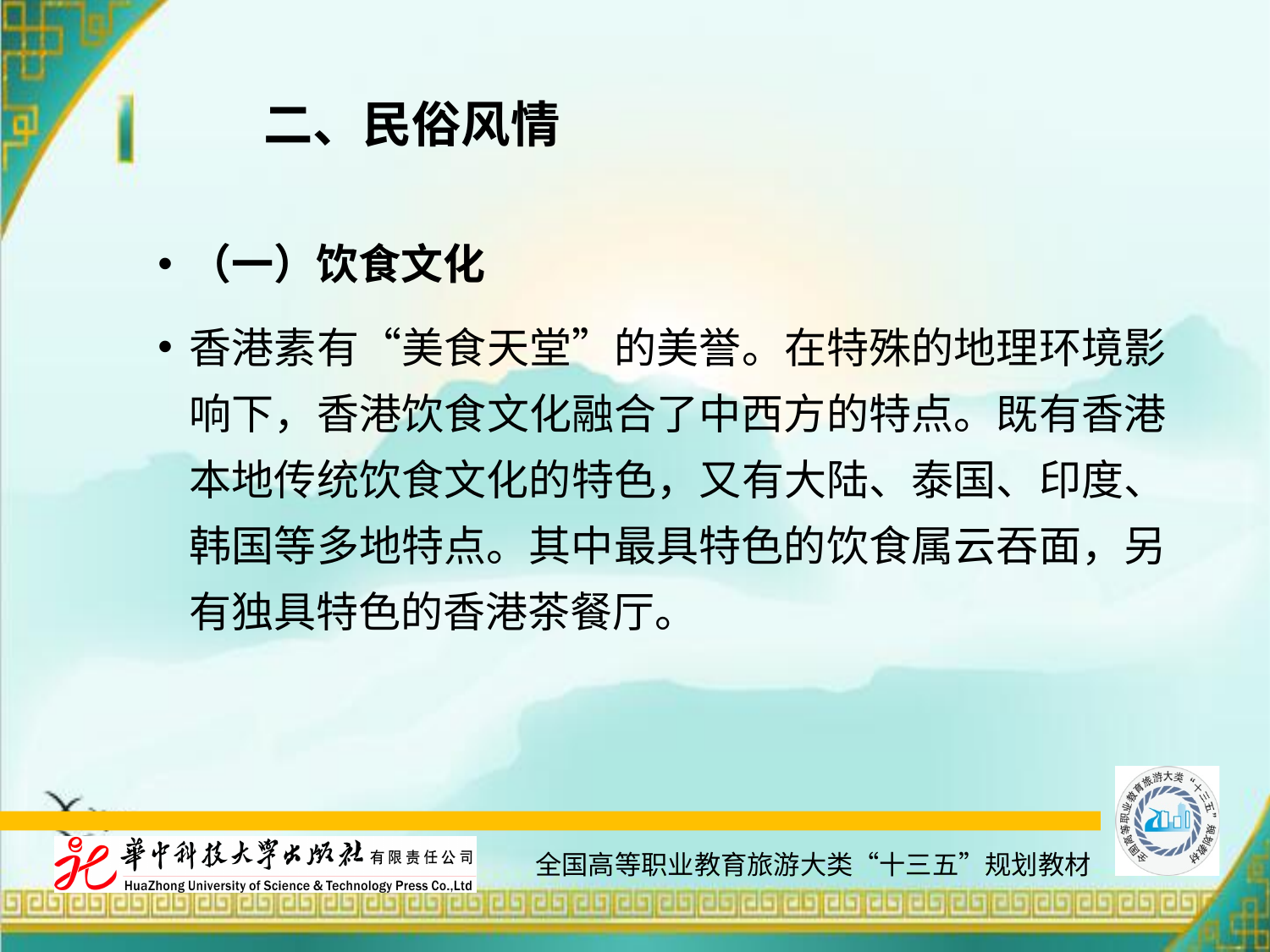

# 二、民俗风情
（一）饮食文化
香港素有“美食天堂”的美誉。在特殊的地理环境影响下，香港饮食文化融合了中西方的特点。既有香港本地传统饮食文化的特色，又有大陆、泰国、印度、韩国等多地特点。其中最具特色的饮食属云吞面，另有独具特色的香港茶餐厅。